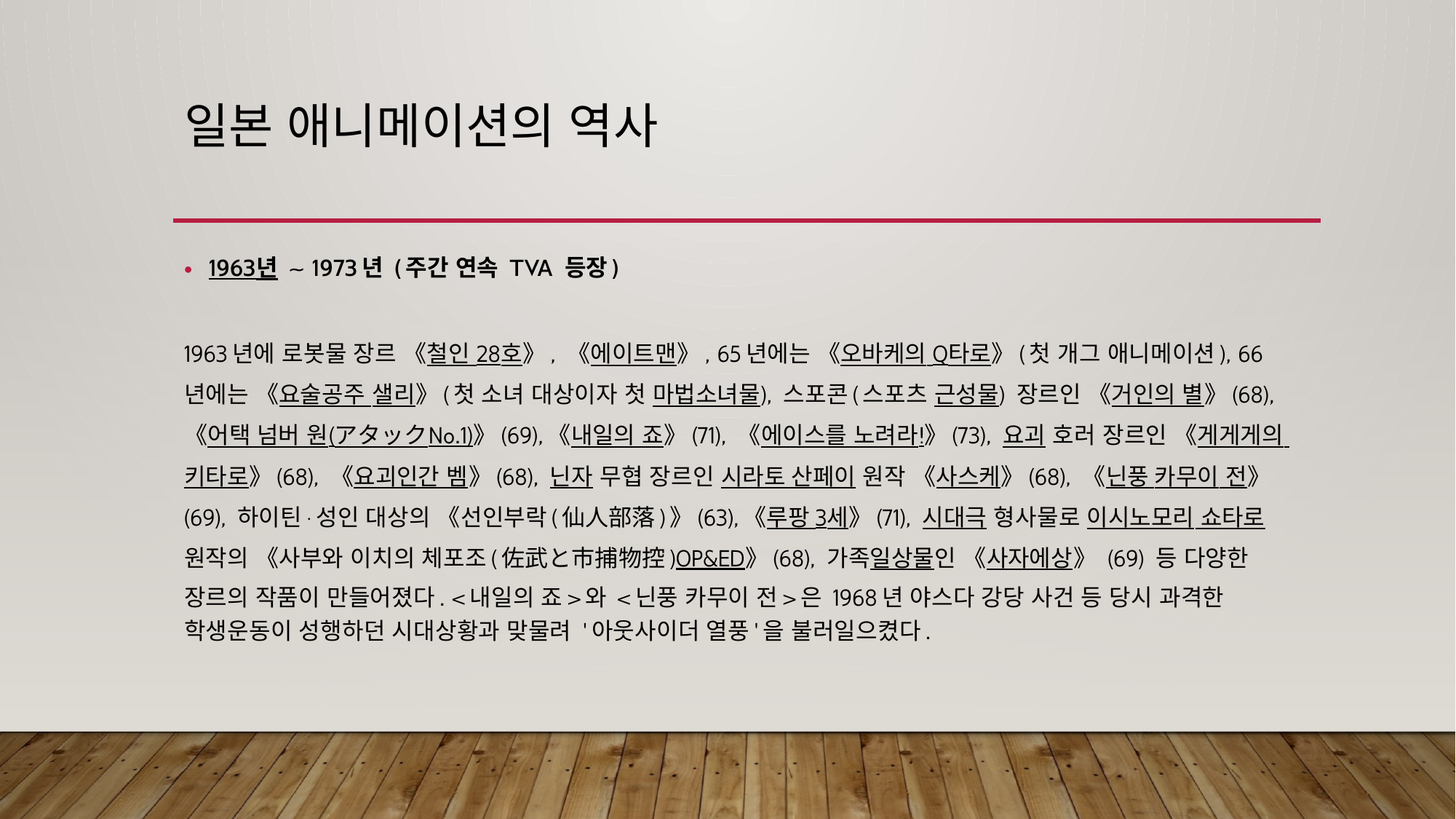

# 일본 애니메이션의 역사
1963년 ~ 1973년 (주간 연속 TVA 등장)
1963년에 로봇물 장르 《철인 28호》, 《에이트맨》, 65년에는 《오바케의 Q타로》(첫 개그 애니메이션), 66년에는 《요술공주 샐리》(첫 소녀 대상이자 첫 마법소녀물), 스포콘(스포츠 근성물) 장르인 《거인의 별》(68), 《어택 넘버 원(アタックNo.1)》(69),《내일의 죠》(71), 《에이스를 노려라!》(73), 요괴 호러 장르인 《게게게의 키타로》(68), 《요괴인간 벰》(68), 닌자 무협 장르인 시라토 산페이 원작 《사스케》(68), 《닌풍 카무이 전》(69), 하이틴·성인 대상의 《선인부락(仙人部落)》(63),《루팡 3세》(71), 시대극 형사물로 이시노모리 쇼타로 원작의 《사부와 이치의 체포조(佐武と市捕物控)OP&ED》(68), 가족일상물인 《사자에상》 (69) 등 다양한 장르의 작품이 만들어졌다. <내일의 죠>와 <닌풍 카무이 전>은 1968년 야스다 강당 사건 등 당시 과격한 학생운동이 성행하던 시대상황과 맞물려 '아웃사이더 열풍'을 불러일으켰다.